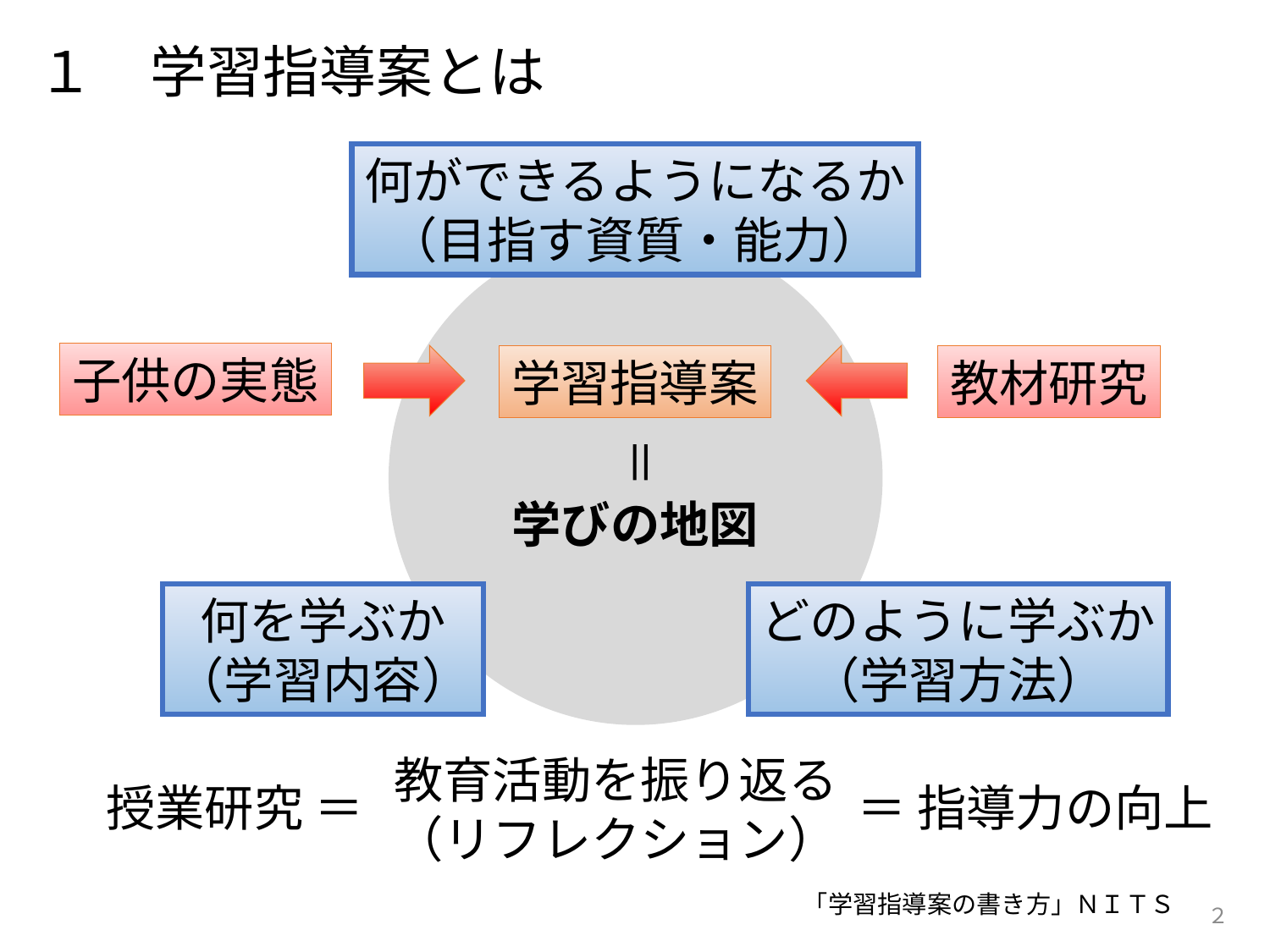

１　学習指導案とは
何ができるようになるか
（目指す資質・能力）

子供の実態

学習指導案
教材研究
＝
学びの地図
何を学ぶか
（学習内容）
どのように学ぶか
（学習方法）
教育活動を振り返る
（リフレクション）
　授業研究 ＝　　　　　　　　　　＝ 指導力の向上
「学習指導案の書き方」ＮＩＴＳ
２